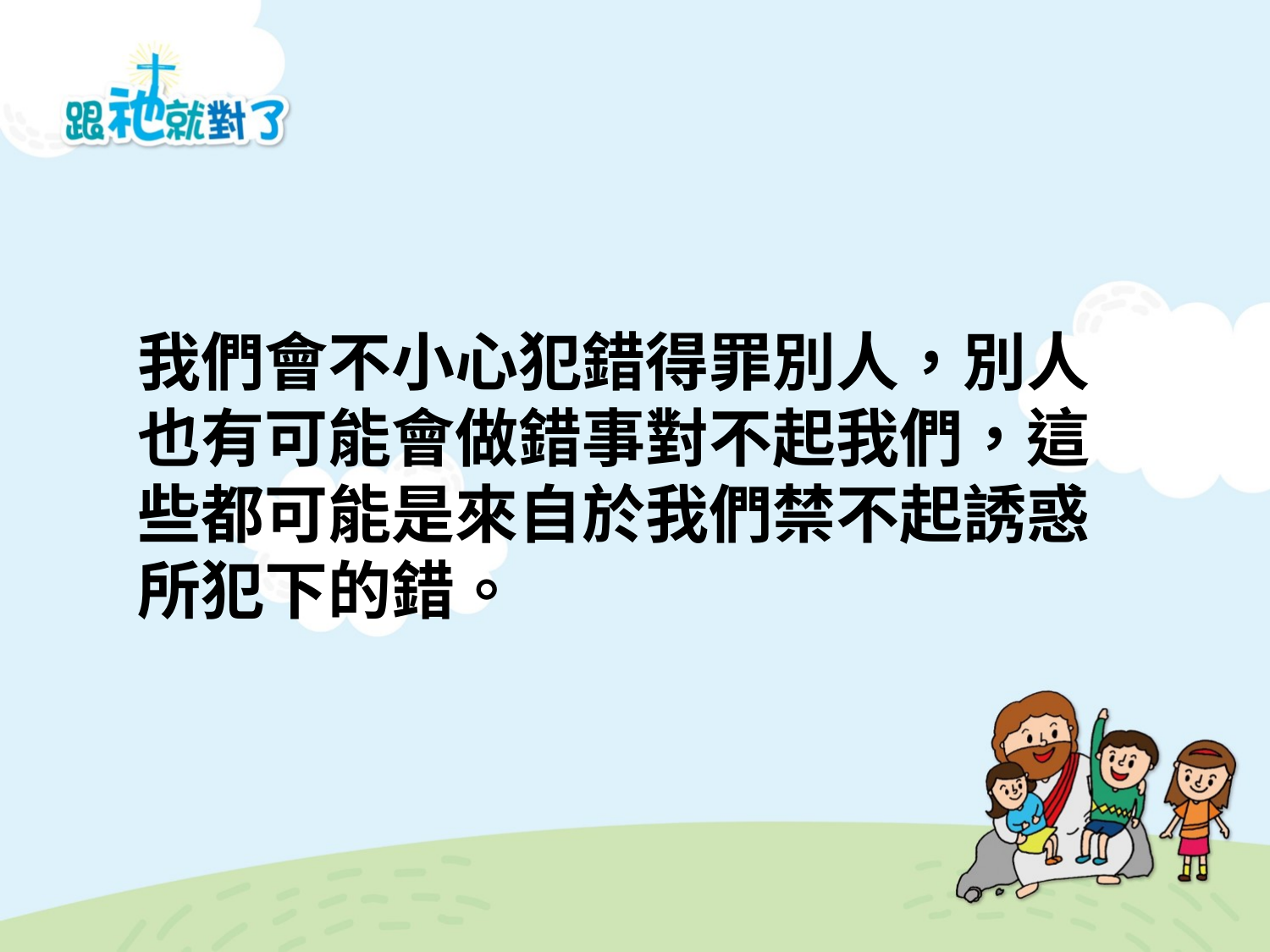

我們會不小心犯錯得罪別人，別人也有可能會做錯事對不起我們，這些都可能是來自於我們禁不起誘惑所犯下的錯。